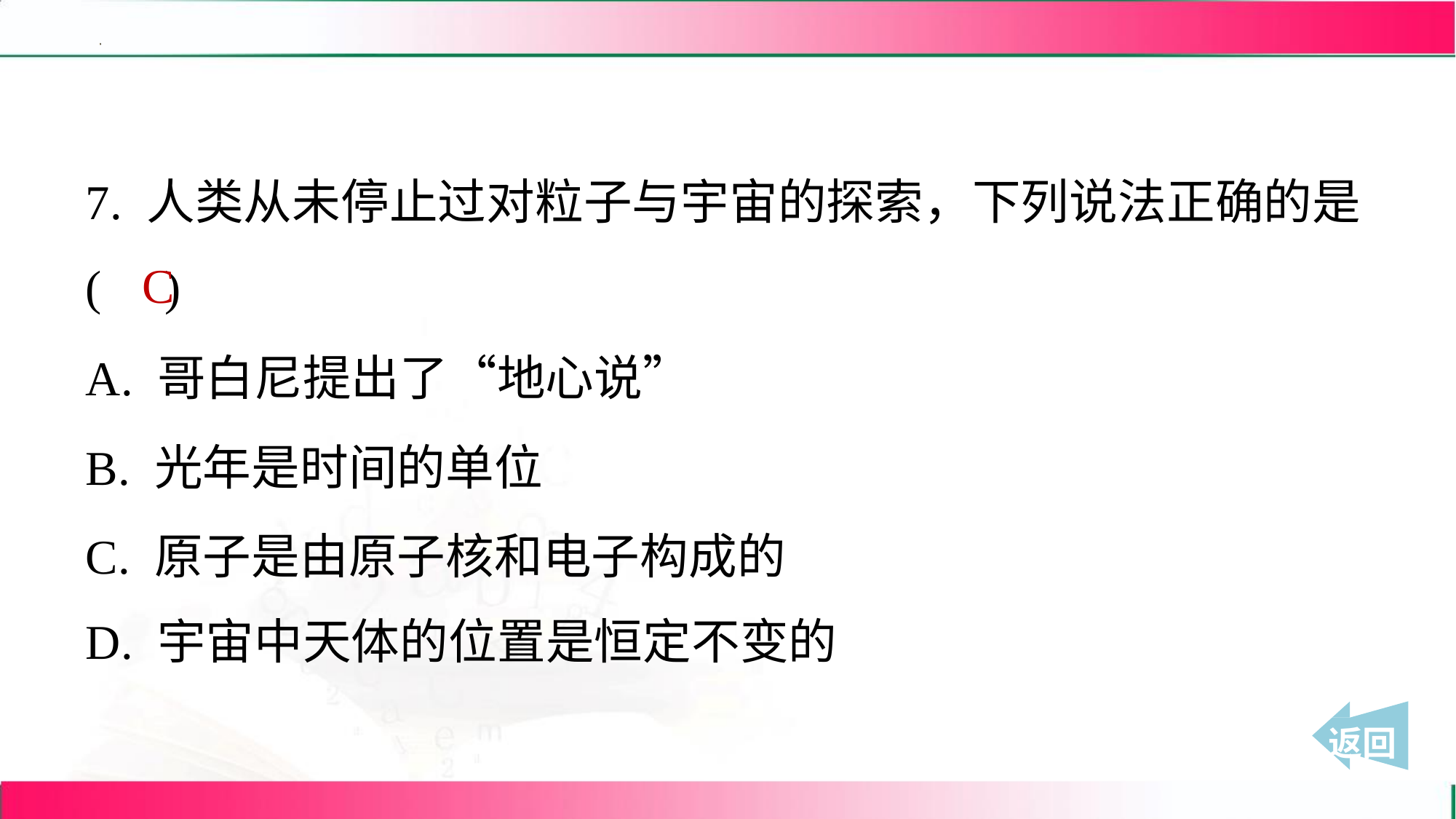

7. 人类从未停止过对粒子与宇宙的探索，下列说法正确的是
(     )
C
A. 哥白尼提出了“地心说”
B. 光年是时间的单位
C. 原子是由原子核和电子构成的
D. 宇宙中天体的位置是恒定不变的
 返回